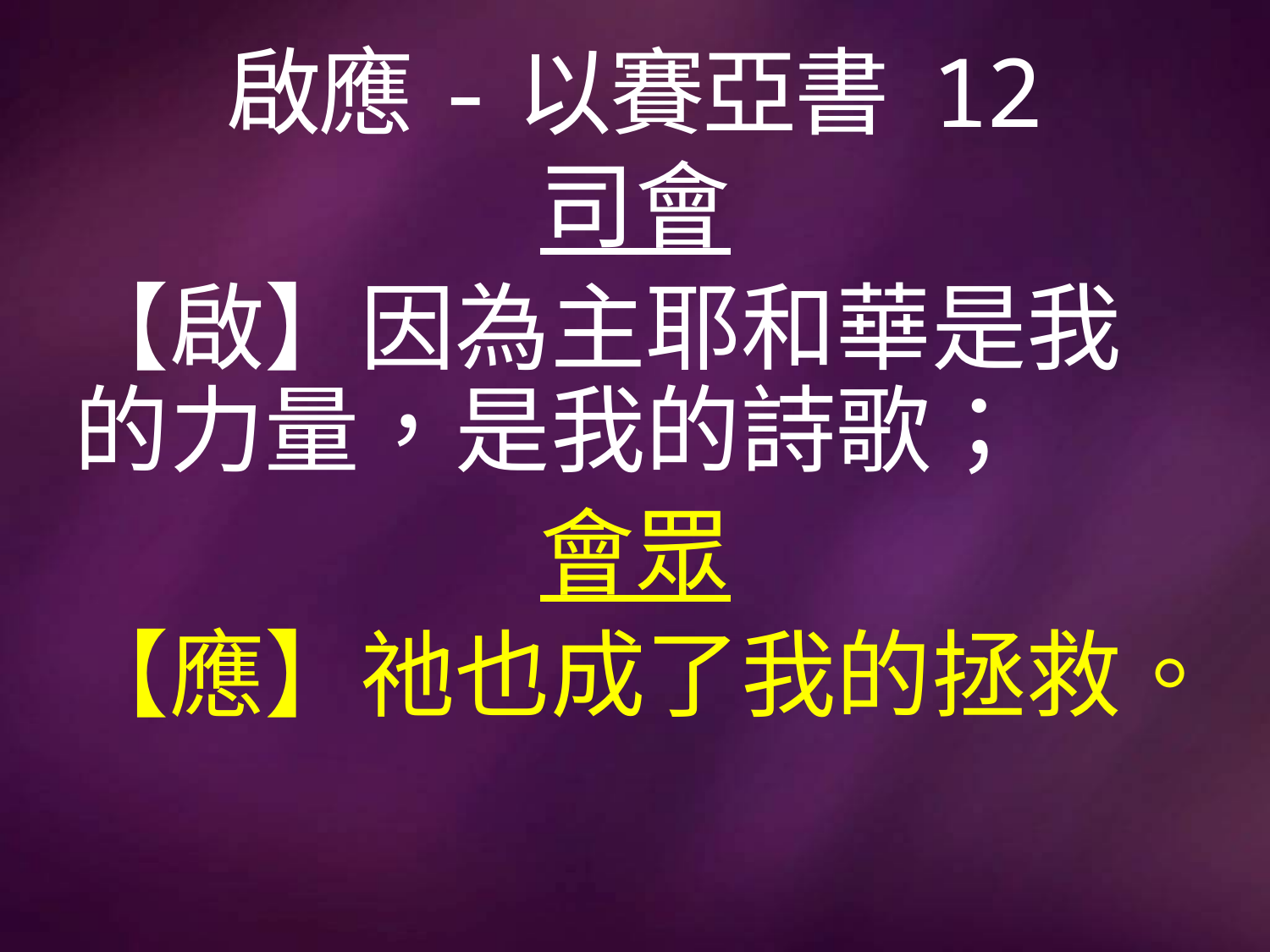

# 啟應-以賽亞書 12
司會
【啟】因為主耶和華是我的力量，是我的詩歌；
會眾
【應】祂也成了我的拯救。